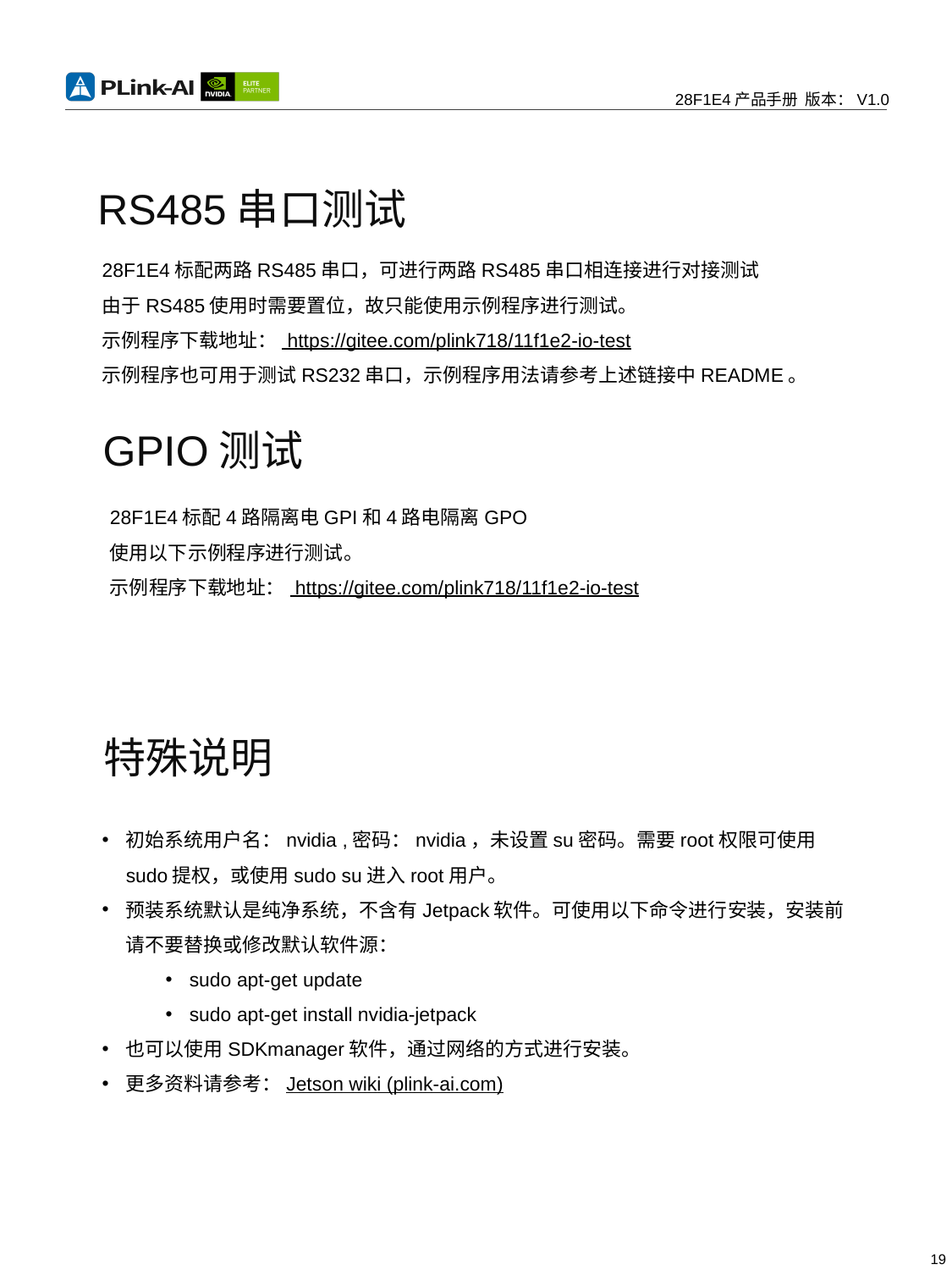

RS485串口测试
28F1E4标配两路RS485串口，可进行两路RS485串口相连接进行对接测试
由于RS485使用时需要置位，故只能使用示例程序进行测试。
示例程序下载地址： https://gitee.com/plink718/11f1e2-io-test
示例程序也可用于测试RS232串口，示例程序用法请参考上述链接中README。
GPIO测试
28F1E4标配4路隔离电GPI和4路电隔离GPO
使用以下示例程序进行测试。
示例程序下载地址： https://gitee.com/plink718/11f1e2-io-test

特殊说明
初始系统用户名：nvidia ,密码：nvidia，未设置su密码。需要root权限可使用sudo提权，或使用sudo su进入root用户。
预装系统默认是纯净系统，不含有Jetpack软件。可使用以下命令进行安装，安装前请不要替换或修改默认软件源：
sudo apt-get update
sudo apt-get install nvidia-jetpack
也可以使用SDKmanager软件，通过网络的方式进行安装。
更多资料请参考：Jetson wiki (plink-ai.com)
19